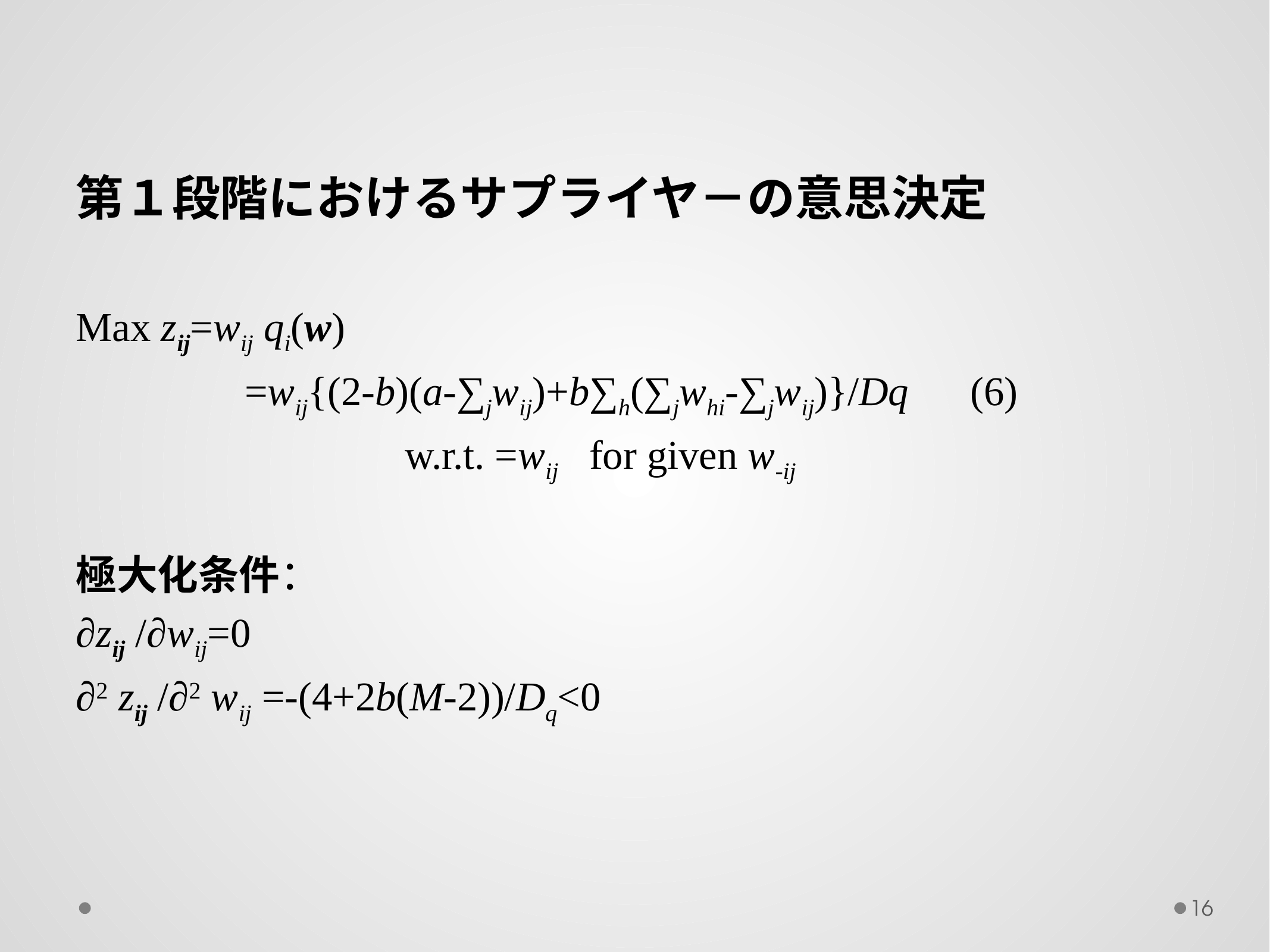

第１段階におけるサプライヤ－の意思決定

Max zij=wij qi(w)
   　　　=wij{(2-b)(a-∑jwij)+b∑h(∑jwhi-∑jwij)}/Dq      (6)
                                w.r.t. =wij   for given w-ij

極大化条件：
∂zij /∂wij=0
∂2 zij /∂2 wij =-(4+2b(M-2))/Dq<0

16